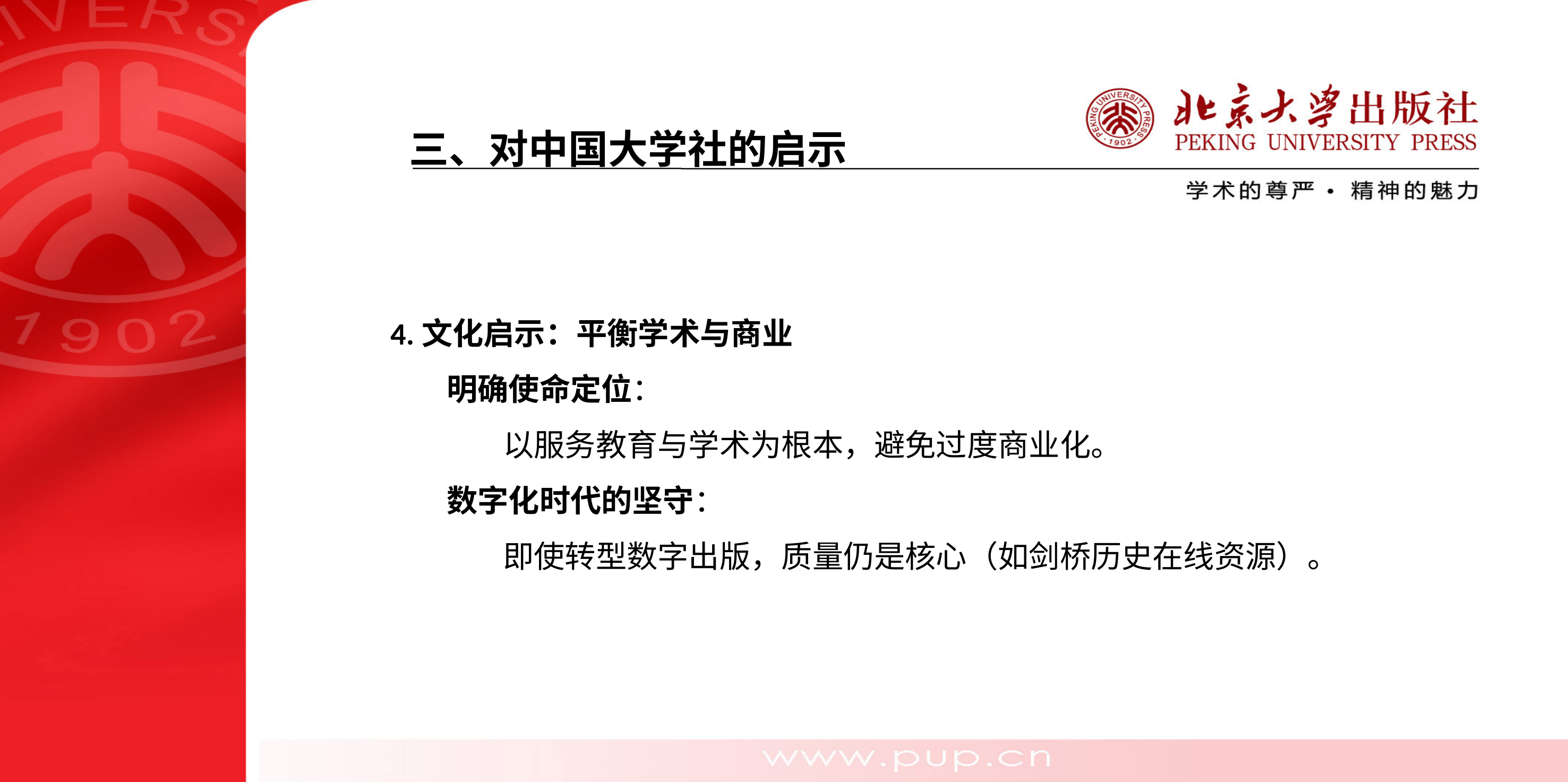

三、对中国大学社的启示
4.文化启示：平衡学术与商业
明确使命定位：
以服务教育与学术为根本，避免过度商业化。
数字化时代的坚守：
即使转型数字出版，质量仍是核心（如剑桥历史在线资源）。